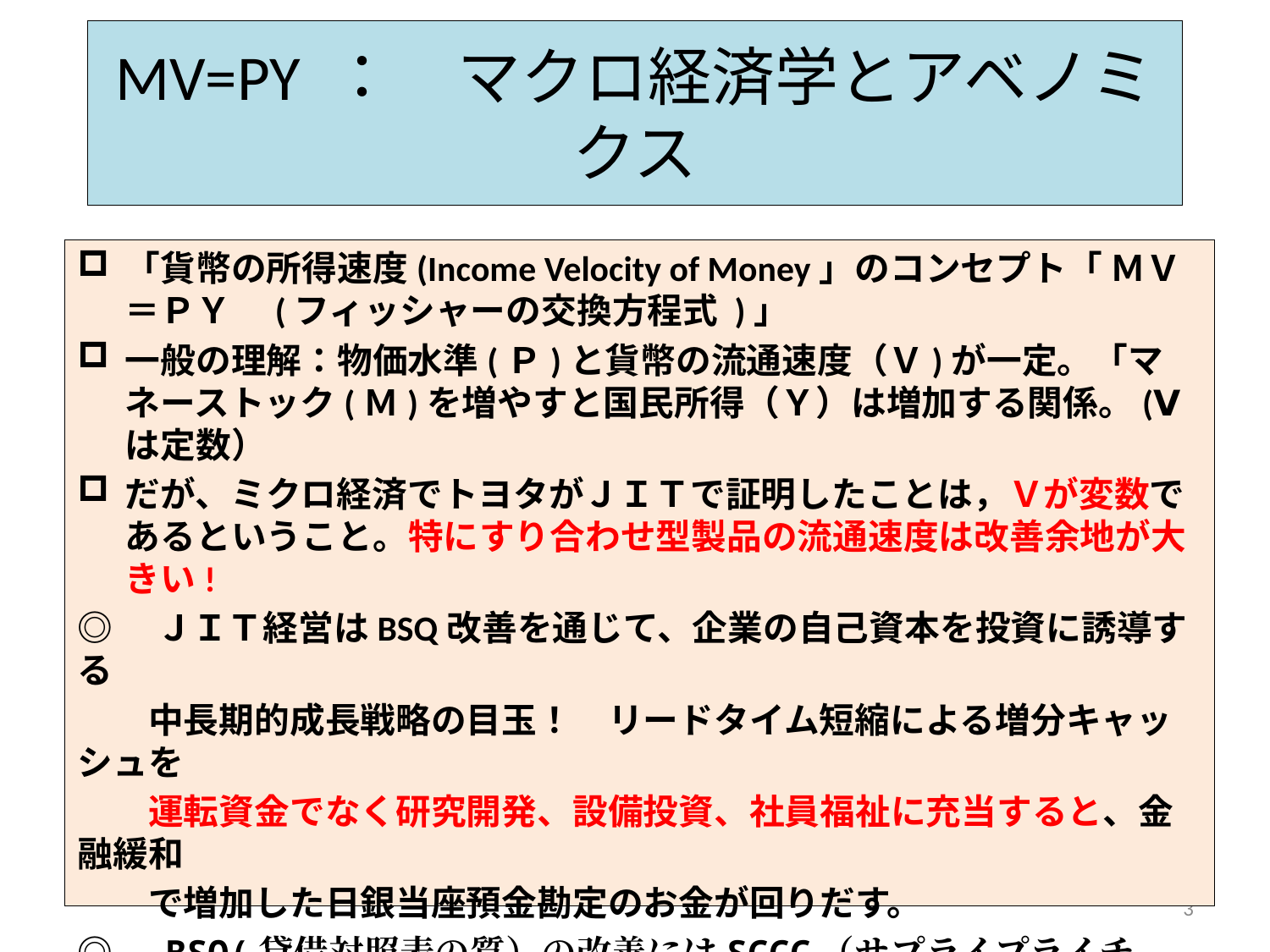

# MV=PY ：　マクロ経済学とアベノミクス
「貨幣の所得速度(Income Velocity of Money」のコンセプト「 ＭＶ＝ＰＹ　(フィッシャーの交換方程式 )」
一般の理解：物価水準(Ｐ)と貨幣の流通速度（Ｖ)が一定。「マネーストック(Ｍ)を増やすと国民所得（Ｙ）は増加する関係。(Ⅴは定数）
だが、ミクロ経済でトヨタがＪＩＴで証明したことは，Ｖが変数であるということ。特にすり合わせ型製品の流通速度は改善余地が大きい!
◎　ＪＩＴ経営はBSQ改善を通じて、企業の自己資本を投資に誘導する
　　中長期的成長戦略の目玉！　リードタイム短縮による増分キャッシュを
　　運転資金でなく研究開発、設備投資、社員福祉に充当すると、金融緩和
　　で増加した日銀当座預金勘定のお金が回りだす。
◎　BSQ(貸借対照表の質）の改善にはSCCC（サプライプライチエーン
　　現金循環化日数）の短縮が必要 ⇒ 中小・町工場への資金循環速
　　度アップ⇒アベノミクス第三の矢に貢献。
3